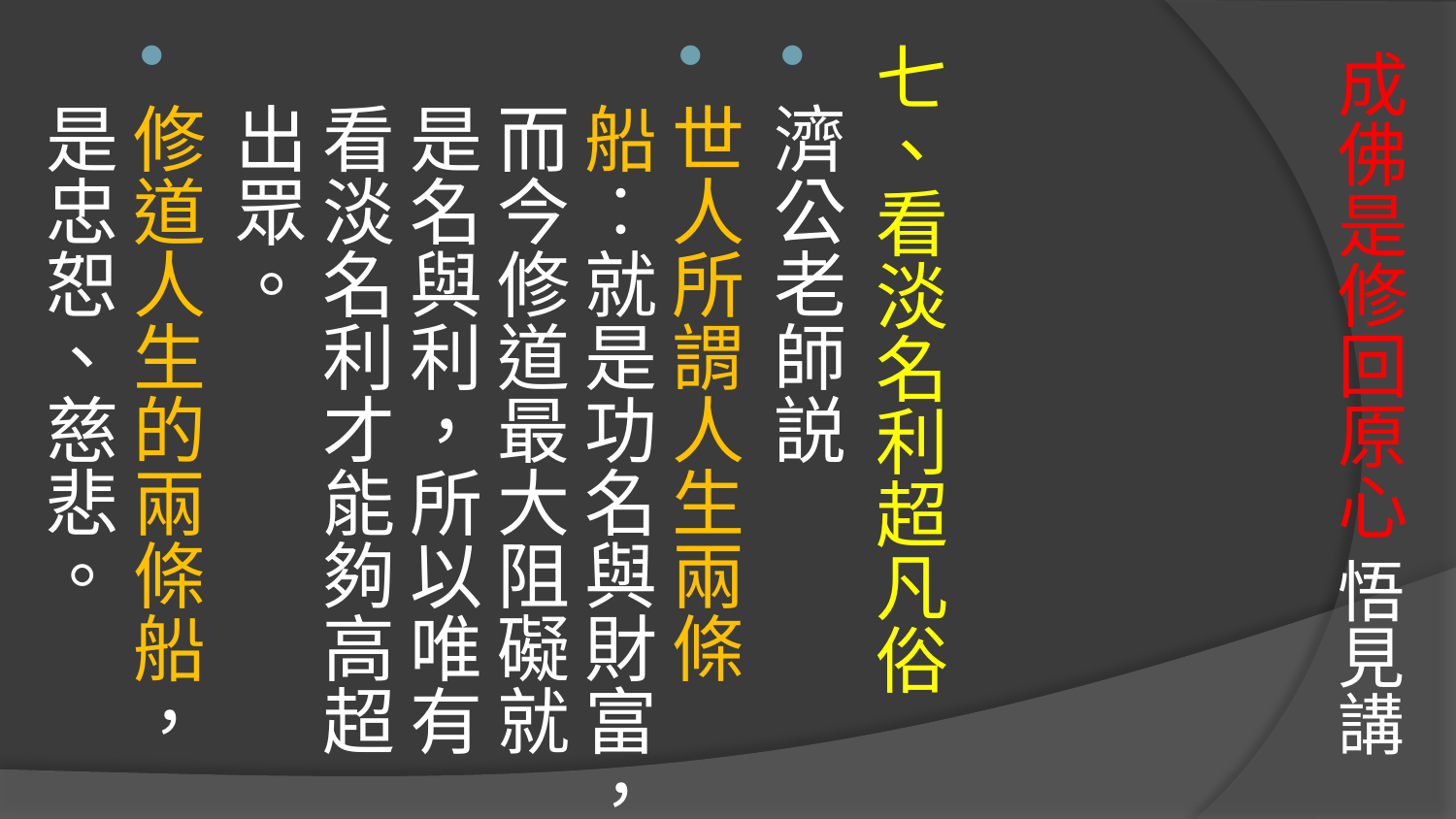

# 成佛是修回原心 悟見講
七、看淡名利超凡俗
濟公老師説
世人所謂人生兩條船︰就是功名與財富，而今修道最大阻礙就是名與利，所以唯有看淡名利才能夠高超出眾。
修道人生的兩條船，是忠恕、慈悲。